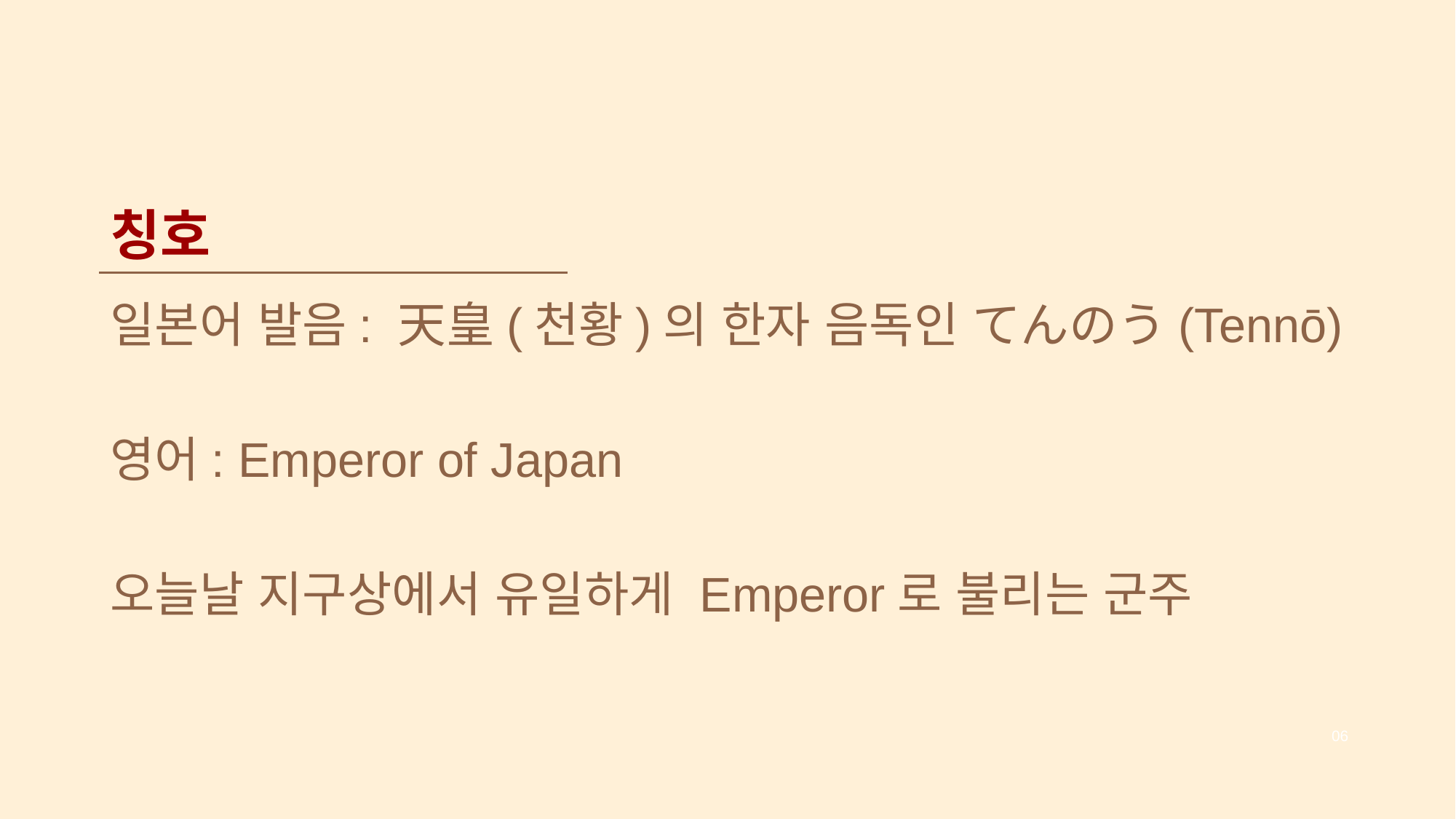

# 칭호
일본어 발음: 天皇(천황)의 한자 음독인 てんのう(Tennō)

영어: Emperor of Japan

오늘날 지구상에서 유일하게 Emperor로 불리는 군주
06